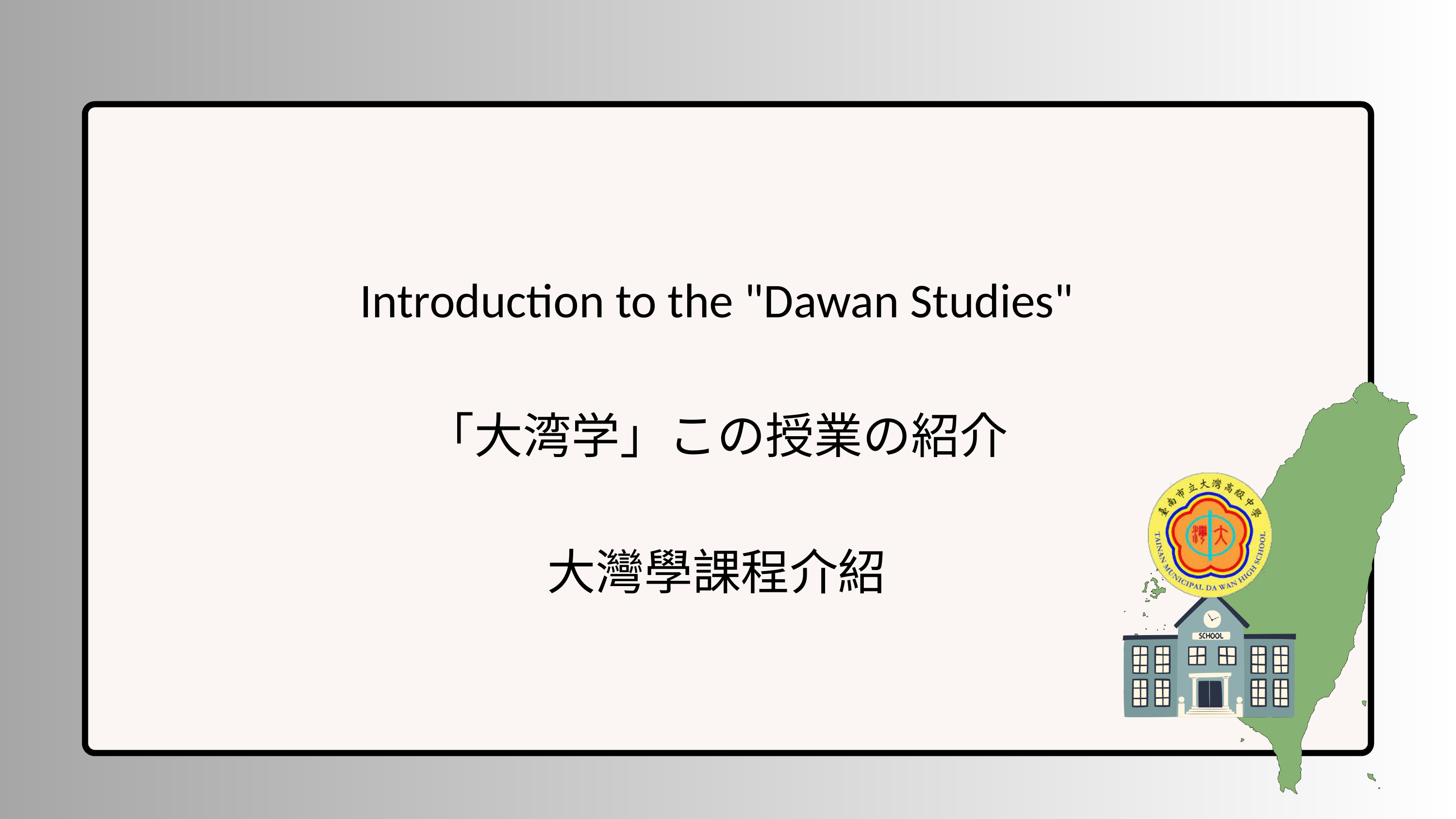

Introduction to the "Dawan Studies"
「大湾学」この授業の紹介
大灣學課程介紹